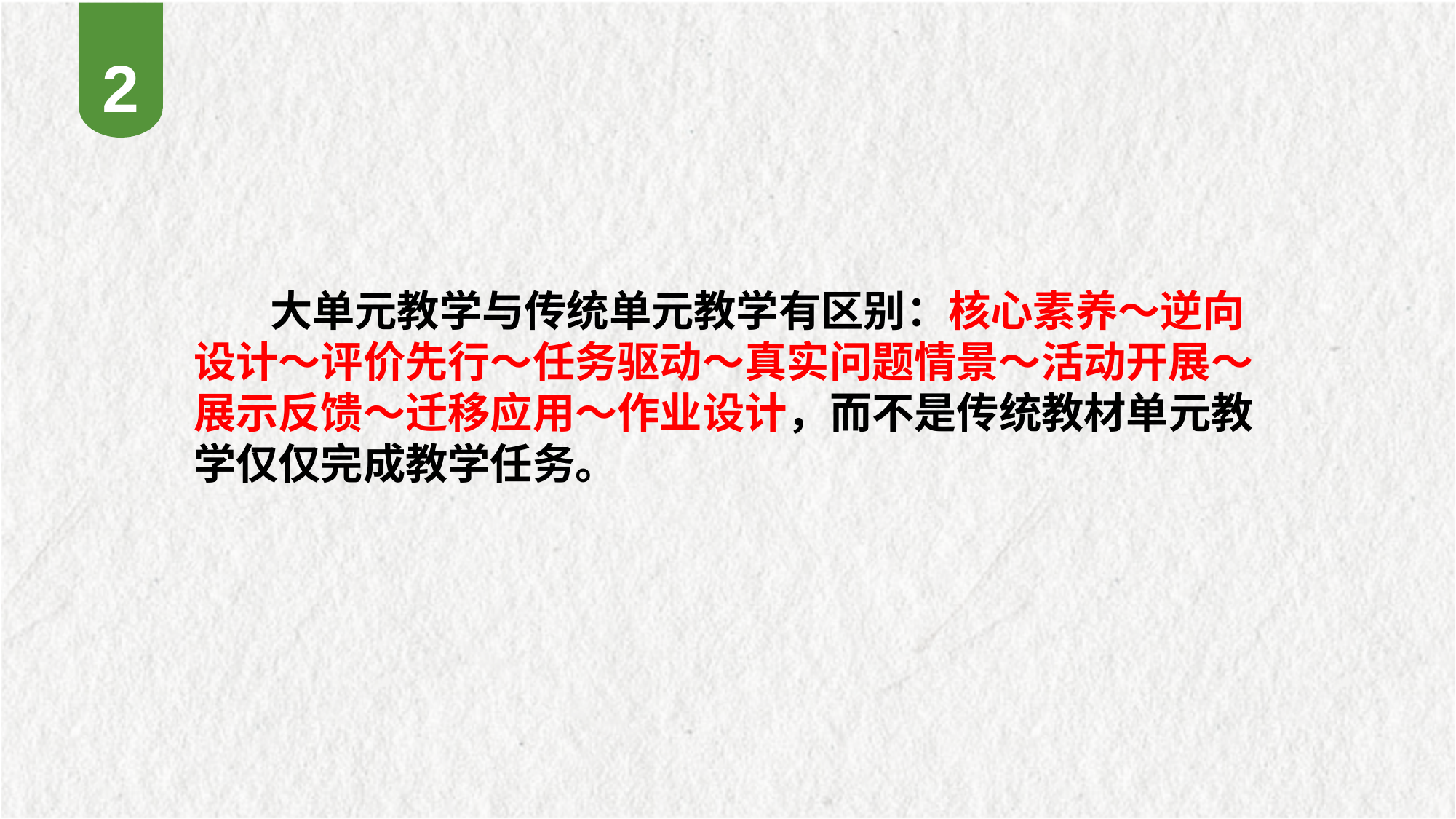

2

       大单元教学与传统单元教学有区别：核心素养～逆向设计～评价先行～任务驱动～真实问题情景～活动开展～展示反馈～迁移应用～作业设计，而不是传统教材单元教学仅仅完成教学任务。